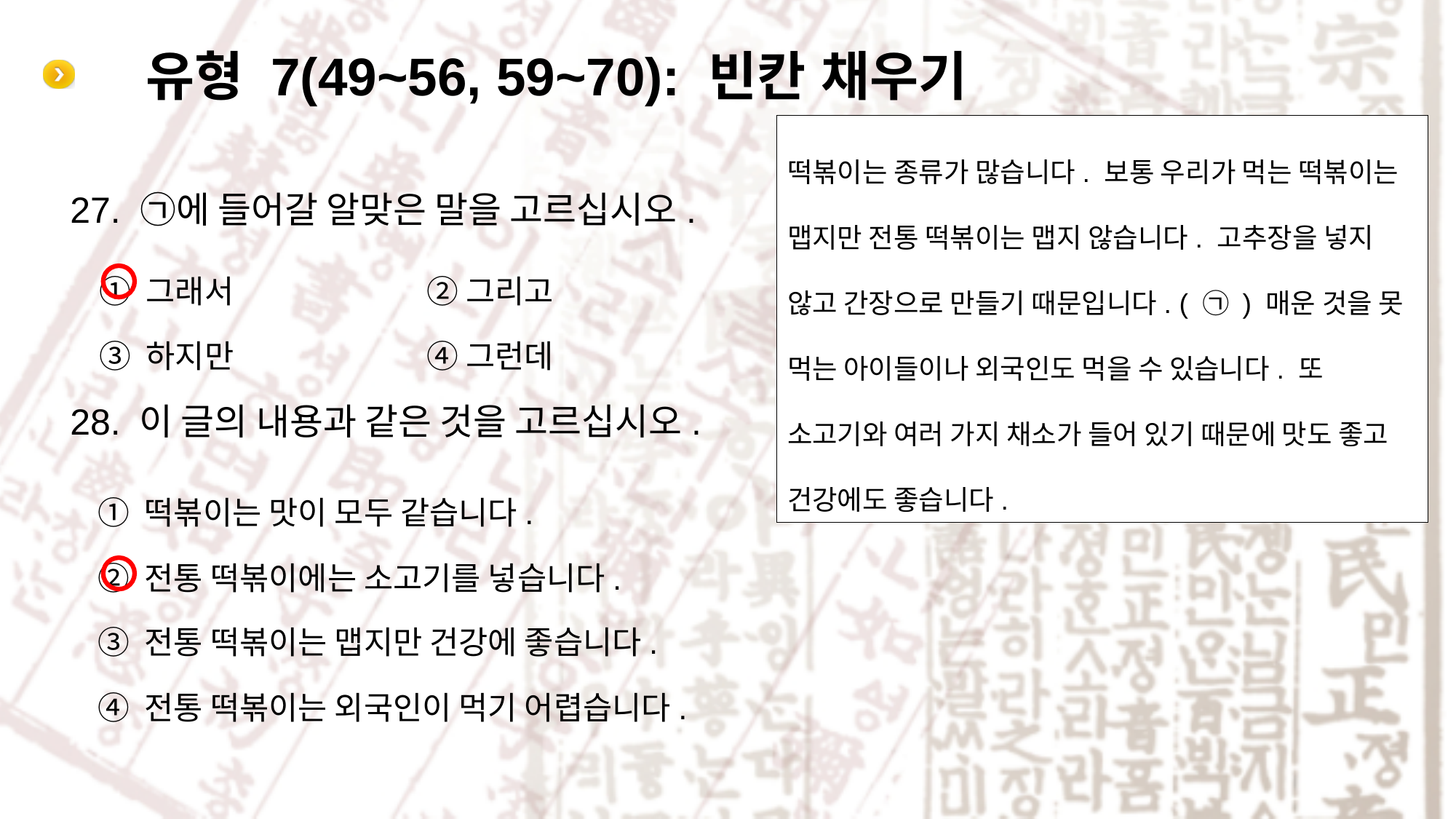

# 유형 7(49~56, 59~70): 빈칸 채우기
떡볶이는 종류가 많습니다. 보통 우리가 먹는 떡볶이는 맵지만 전통 떡볶이는 맵지 않습니다. 고추장을 넣지 않고 간장으로 만들기 때문입니다. ( ㉠ ) 매운 것을 못 먹는 아이들이나 외국인도 먹을 수 있습니다. 또 소고기와 여러 가지 채소가 들어 있기 때문에 맛도 좋고 건강에도 좋습니다.
27. ㉠에 들어갈 알맞은 말을 고르십시오.

① 그래서 		② 그리고
③ 하지만 		④ 그런데
28. 이 글의 내용과 같은 것을 고르십시오.
① 떡볶이는 맛이 모두 같습니다.
② 전통 떡볶이에는 소고기를 넣습니다.
③ 전통 떡볶이는 맵지만 건강에 좋습니다.
④ 전통 떡볶이는 외국인이 먹기 어렵습니다.